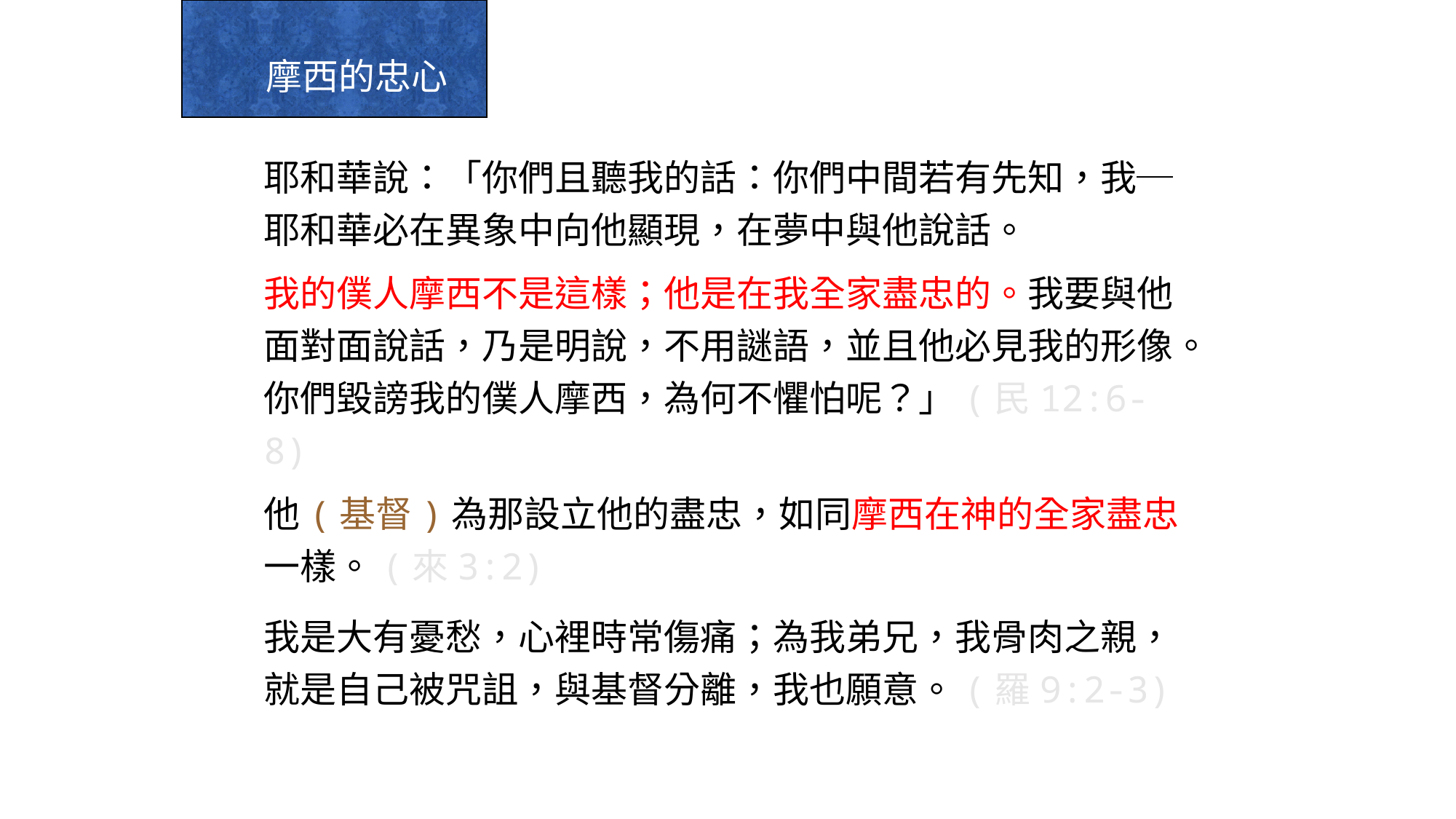

摩西的忠心
耶和華說：「你們且聽我的話：你們中間若有先知，我─耶和華必在異象中向他顯現，在夢中與他說話。
我的僕人摩西不是這樣；他是在我全家盡忠的。我要與他面對面說話，乃是明說，不用謎語，並且他必見我的形像。你們毀謗我的僕人摩西，為何不懼怕呢？」(民12:6-8)
他(基督)為那設立他的盡忠，如同摩西在神的全家盡忠一樣。(來3:2)
我是大有憂愁，心裡時常傷痛；為我弟兄，我骨肉之親，就是自己被咒詛，與基督分離，我也願意。(羅9:2-3)